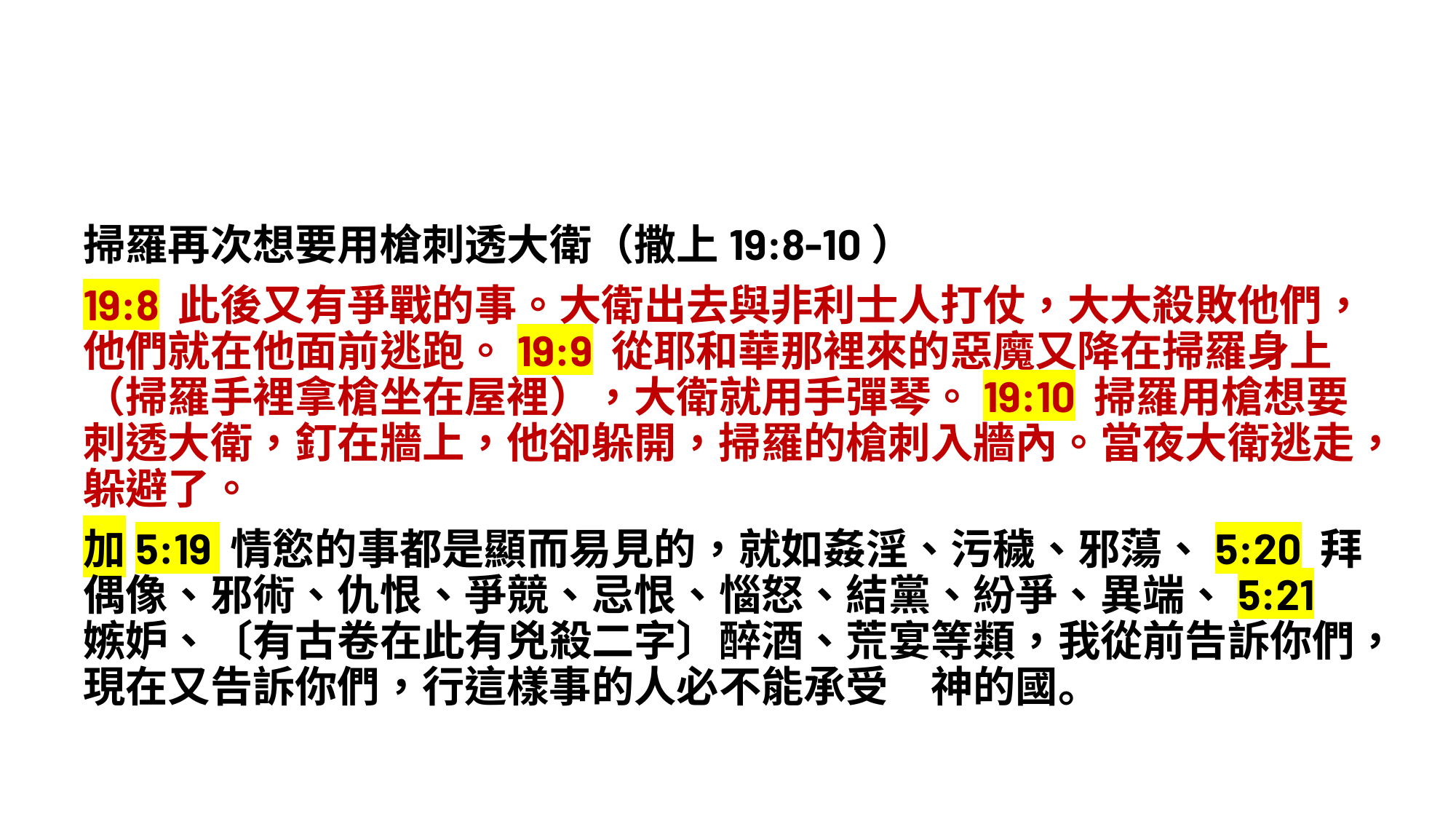

掃羅再次想要用槍刺透大衛（撒上19:8-10）
19:8 此後又有爭戰的事。大衛出去與非利士人打仗，大大殺敗他們，他們就在他面前逃跑。19:9 從耶和華那裡來的惡魔又降在掃羅身上（掃羅手裡拿槍坐在屋裡），大衛就用手彈琴。19:10 掃羅用槍想要刺透大衛，釘在牆上，他卻躲開，掃羅的槍刺入牆內。當夜大衛逃走，躲避了。
加5:19 情慾的事都是顯而易見的，就如姦淫、污穢、邪蕩、5:20 拜偶像、邪術、仇恨、爭競、忌恨、惱怒、結黨、紛爭、異端、5:21 嫉妒、〔有古卷在此有兇殺二字〕醉酒、荒宴等類，我從前告訴你們，現在又告訴你們，行這樣事的人必不能承受　神的國。